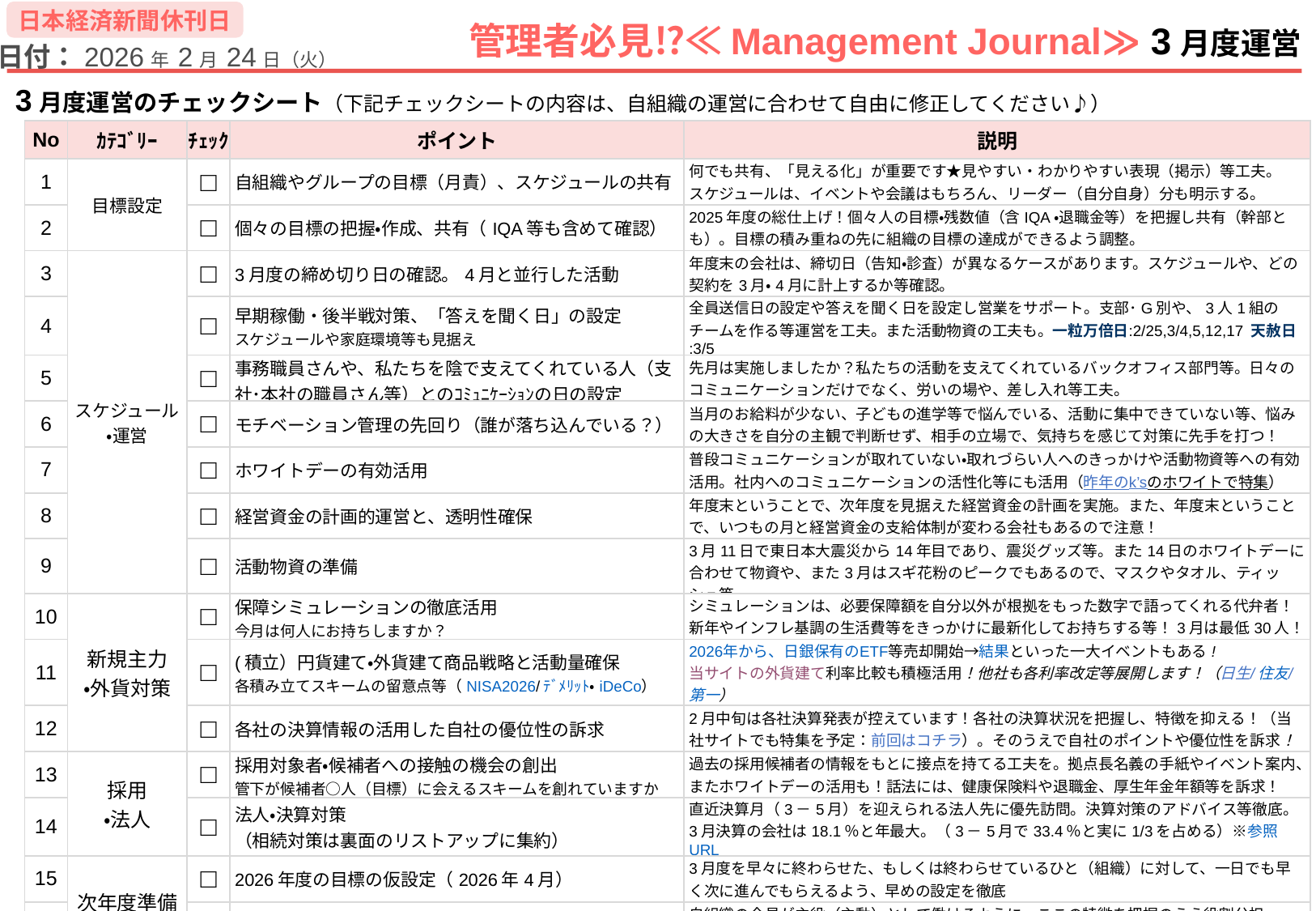

日本経済新聞休刊日
管理者必見⁉≪Management Journal≫ 3月度運営
日付：2026年 2月 24日（火）
3月度運営のチェックシート（下記チェックシートの内容は、自組織の運営に合わせて自由に修正してください♪）

| No | ｶﾃｺﾞﾘｰ | ﾁｪｯｸ | ポイント | 説明 |
| --- | --- | --- | --- | --- |
| 1 | 目標設定 | □ | 自組織やグループの目標（月責）、スケジュールの共有 | 何でも共有、「見える化」が重要です★見やすい・わかりやすい表現（掲示）等工夫。 スケジュールは、イベントや会議はもちろん、リーダー（自分自身）分も明示する。 |
| 2 | □ | □ | 個々の目標の把握・作成、共有（IQA等も含めて確認） | 2025年度の総仕上げ！個々人の目標・残数値（含IQA・退職金等）を把握し共有（幹部とも）。目標の積み重ねの先に組織の目標の達成ができるよう調整。 |
| 3 | スケジュール ・運営 | □ | 3月度の締め切り日の確認。4月と並行した活動 | 年度末の会社は、締切日（告知・診査）が異なるケースがあります。スケジュールや、どの契約を3月・4月に計上するか等確認。 |
| 4 | □ | □ | 早期稼働・後半戦対策、「答えを聞く日」の設定 スケジュールや家庭環境等も見据え | 全員送信日の設定や答えを聞く日を設定し営業をサポート。支部･G別や、3人1組のチームを作る等運営を工夫。また活動物資の工夫も。一粒万倍日:2/25,3/4,5,12,17 天赦日:3/5 |
| 5 | □ | □ | 事務職員さんや、私たちを陰で支えてくれている人（支社･本社の職員さん等）とのｺﾐｭﾆｹｰｼｮﾝの日の設定 | 先月は実施しましたか？私たちの活動を支えてくれているバックオフィス部門等。日々のコミュニケーションだけでなく、労いの場や、差し入れ等工夫。 |
| 6 |  | □ | モチベーション管理の先回り（誰が落ち込んでいる？） | 当月のお給料が少ない、子どもの進学等で悩んでいる、活動に集中できていない等、悩みの大きさを自分の主観で判断せず、相手の立場で、気持ちを感じて対策に先手を打つ！ |
| 7 | □ | □ | ホワイトデーの有効活用 | 普段コミュニケーションが取れていない・取れづらい人へのきっかけや活動物資等への有効活用。社内へのコミュニケーションの活性化等にも活用（昨年のk’sのホワイトで特集） |
| 8 | □ | □ | 経営資金の計画的運営と、透明性確保 | 年度末ということで、次年度を見据えた経営資金の計画を実施。また、年度末ということで、いつもの月と経営資金の支給体制が変わる会社もあるので注意！ |
| 9 |  | □ | 活動物資の準備 | 3月11日で東日本大震災から14年目であり、震災グッズ等。また14日のホワイトデーに合わせて物資や、また3月はスギ花粉のピークでもあるので、マスクやタオル、ティッシュ等 |
| 10 | 新規主力 ・外貨対策 | □ | 保障シミュレーションの徹底活用 今月は何人にお持ちしますか？ | シミュレーションは、必要保障額を自分以外が根拠をもった数字で語ってくれる代弁者！新年やインフレ基調の生活費等をきっかけに最新化してお持ちする等！3月は最低30人！ |
| 11 |  | □ | (積立）円貨建て・外貨建て商品戦略と活動量確保 各積み立てスキームの留意点等（NISA2026/ﾃﾞﾒﾘｯﾄ・iDeCo） | 2026年から、日銀保有のETF等売却開始→結果といった一大イベントもある!当サイトの外貨建て利率比較も積極活用！他社も各利率改定等展開します！（日生/住友/第一） |
| 12 |  | □ | 各社の決算情報の活用した自社の優位性の訴求 | 2月中旬は各社決算発表が控えています！各社の決算状況を把握し、特徴を抑える！（当社サイトでも特集を予定：前回はコチラ）。そのうえで自社のポイントや優位性を訴求！ |
| 13 | 採用 ・法人 | □ | 採用対象者・候補者への接触の機会の創出 管下が候補者○人（目標）に会えるスキームを創れていますか | 過去の採用候補者の情報をもとに接点を持てる工夫を。拠点長名義の手紙やイベント案内、またホワイトデーの活用も！話法には、健康保険料や退職金、厚生年金年額等を訴求！ |
| 14 |  | □ | 法人・決算対策 （相続対策は裏面のリストアップに集約） | 直近決算月（3－5月）を迎えられる法人先に優先訪問。決算対策のアドバイス等徹底。 3月決算の会社は18.1％と年最大。（3－5月で33.4％と実に1/3を占める）※参照URL |
| 15 | 次年度準備 | □ | 2026年度の目標の仮設定（2026年4月） | 3月度を早々に終わらせた、もしくは終わらせているひと（組織）に対して、一日でも早く次に進んでもらえるよう、早めの設定を徹底 |
| 16 |  | □ | 次年度を見据えた組織・体制創り | 自組織の全員が主役（主動）として働けるように、ここの特徴を把握のうえ役割分担。 会社の組織体にとらわれることのない,自組織独自の「小委員会」の設置等の工夫も |